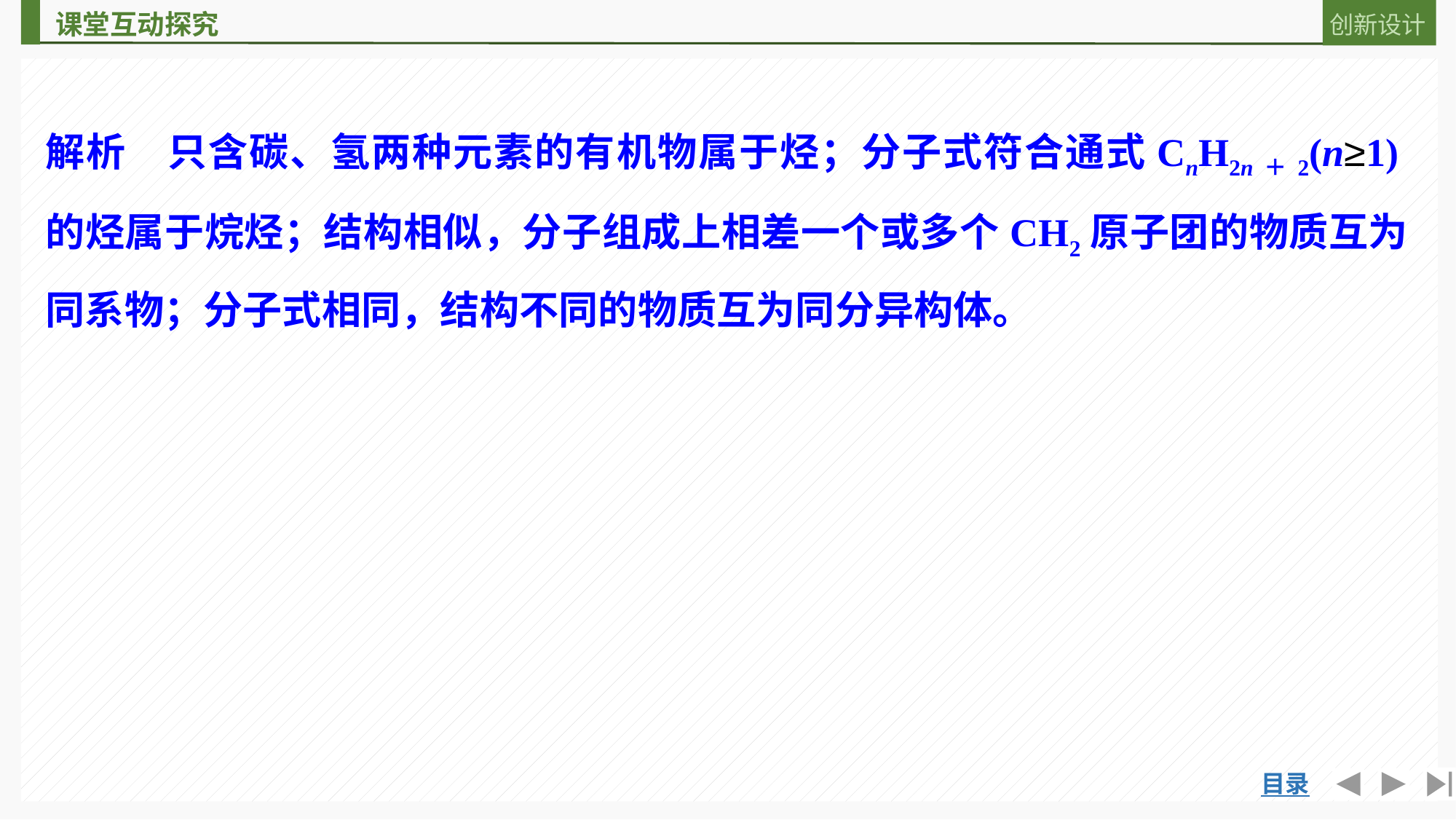

解析　只含碳、氢两种元素的有机物属于烃；分子式符合通式CnH2n＋2(n≥1)的烃属于烷烃；结构相似，分子组成上相差一个或多个CH2原子团的物质互为同系物；分子式相同，结构不同的物质互为同分异构体。